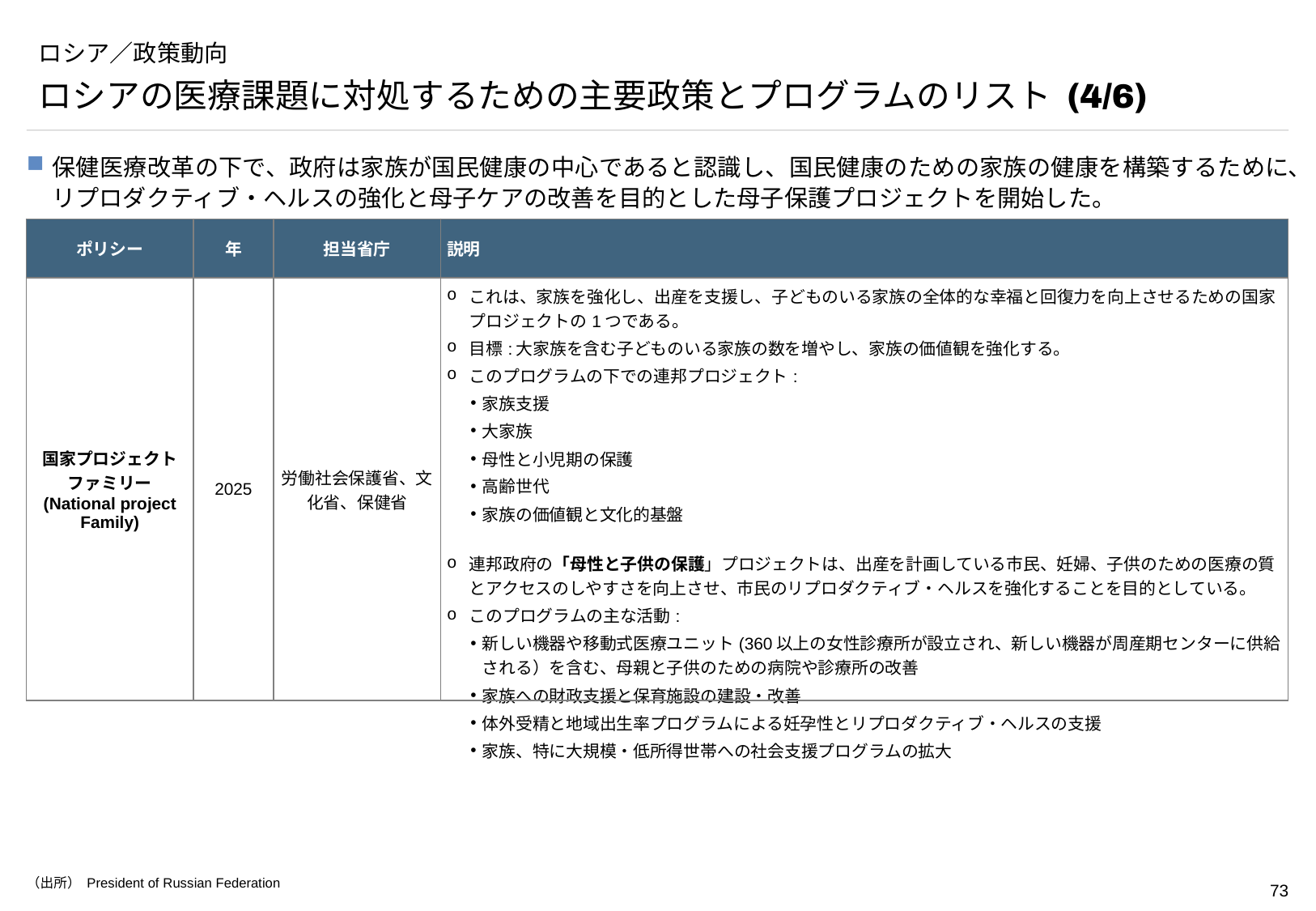

# ロシア／政策動向
ロシアの医療課題に対処するための主要政策とプログラムのリスト (4/6)
保健医療改革の下で、政府は家族が国民健康の中心であると認識し、国民健康のための家族の健康を構築するために、リプロダクティブ・ヘルスの強化と母子ケアの改善を目的とした母子保護プロジェクトを開始した。
| ポリシー | 年 | 担当省庁 | 説明 |
| --- | --- | --- | --- |
| 国家プロジェクト ファミリー (National project Family) | 2025 | 労働社会保護省、文化省、保健省 | これは、家族を強化し、出産を支援し、子どものいる家族の全体的な幸福と回復力を向上させるための国家プロジェクトの1つである。 目標:大家族を含む子どものいる家族の数を増やし、家族の価値観を強化する。 このプログラムの下での連邦プロジェクト: 家族支援 大家族 母性と小児期の保護 高齢世代 家族の価値観と文化的基盤 連邦政府の「母性と子供の保護」プロジェクトは、出産を計画している市民、妊婦、子供のための医療の質とアクセスのしやすさを向上させ、市民のリプロダクティブ・ヘルスを強化することを目的としている。 このプログラムの主な活動: 新しい機器や移動式医療ユニット(360以上の女性診療所が設立され、新しい機器が周産期センターに供給される）を含む、母親と子供のための病院や診療所の改善 家族への財政支援と保育施設の建設・改善 体外受精と地域出生率プログラムによる妊孕性とリプロダクティブ・ヘルスの支援 家族、特に大規模・低所得世帯への社会支援プログラムの拡大 |
（出所） President of Russian Federation